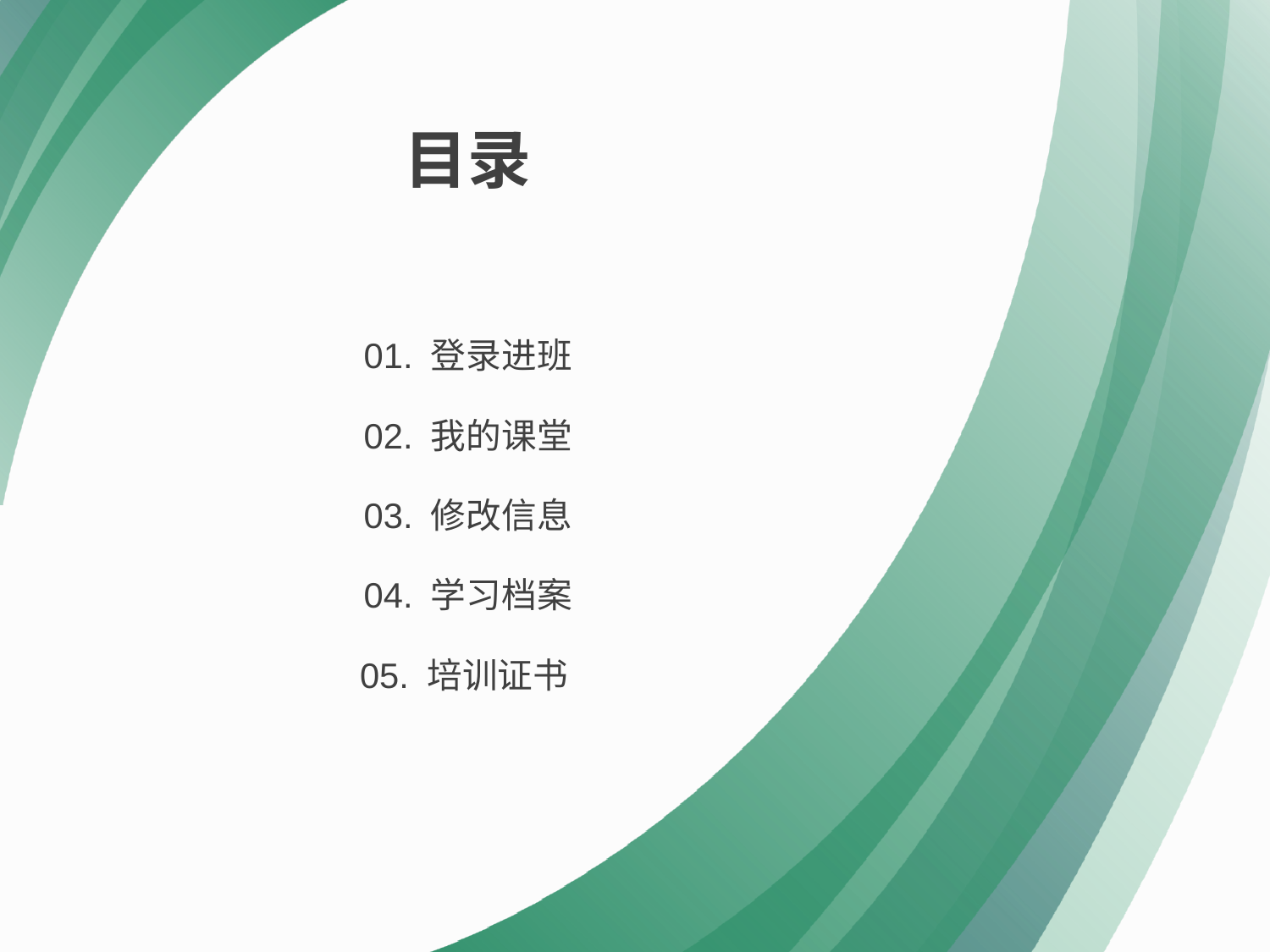

目录
01. 登录进班
02. 我的课堂
03. 修改信息
04. 学习档案
05. 培训证书